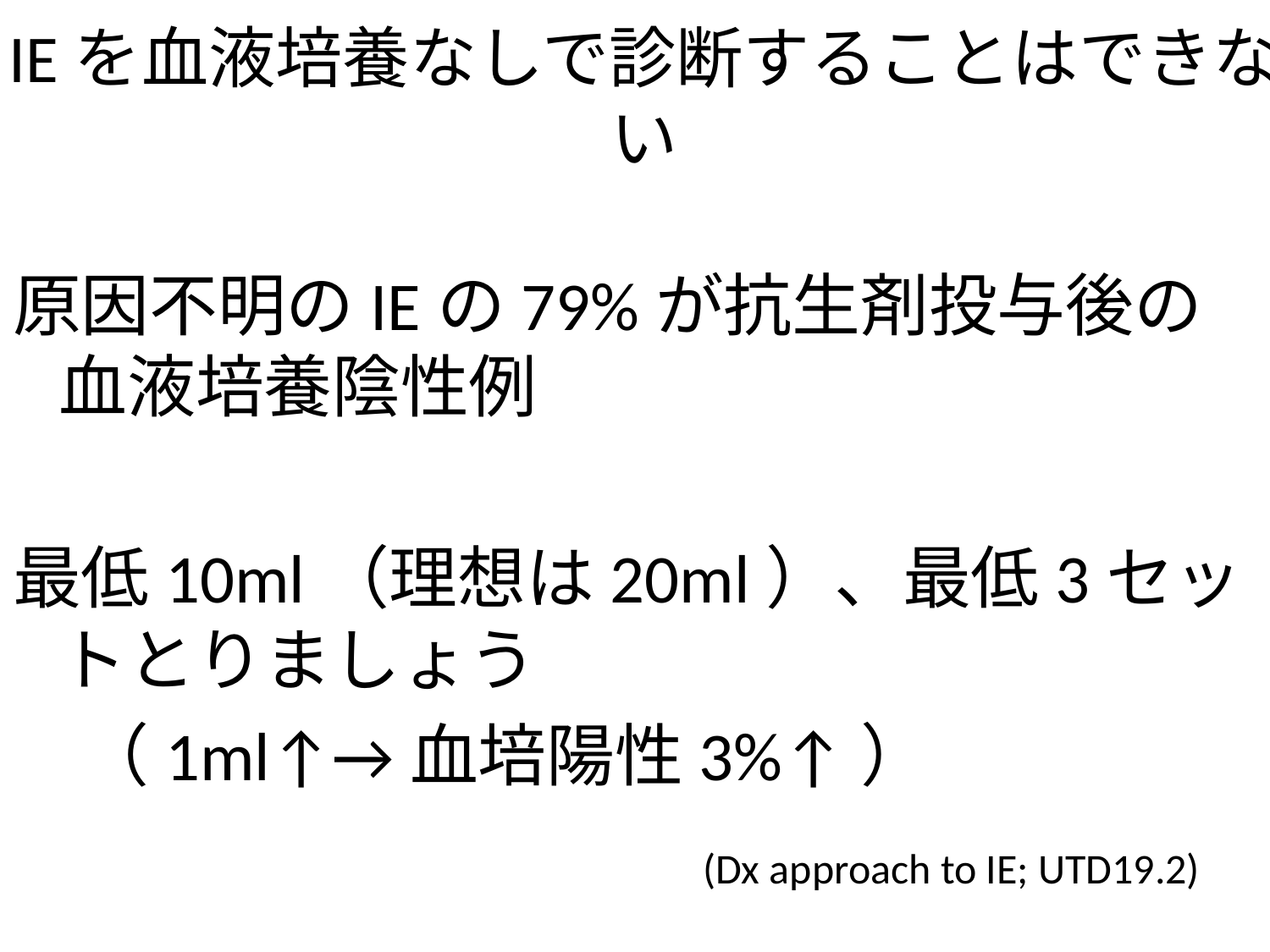

# IEを血液培養なしで診断することはできない

原因不明のIEの79%が抗生剤投与後の血液培養陰性例

最低10ml（理想は20ml）、最低3セットとりましょう
　（1ml↑→血培陽性3%↑）
(Dx approach to IE; UTD19.2)